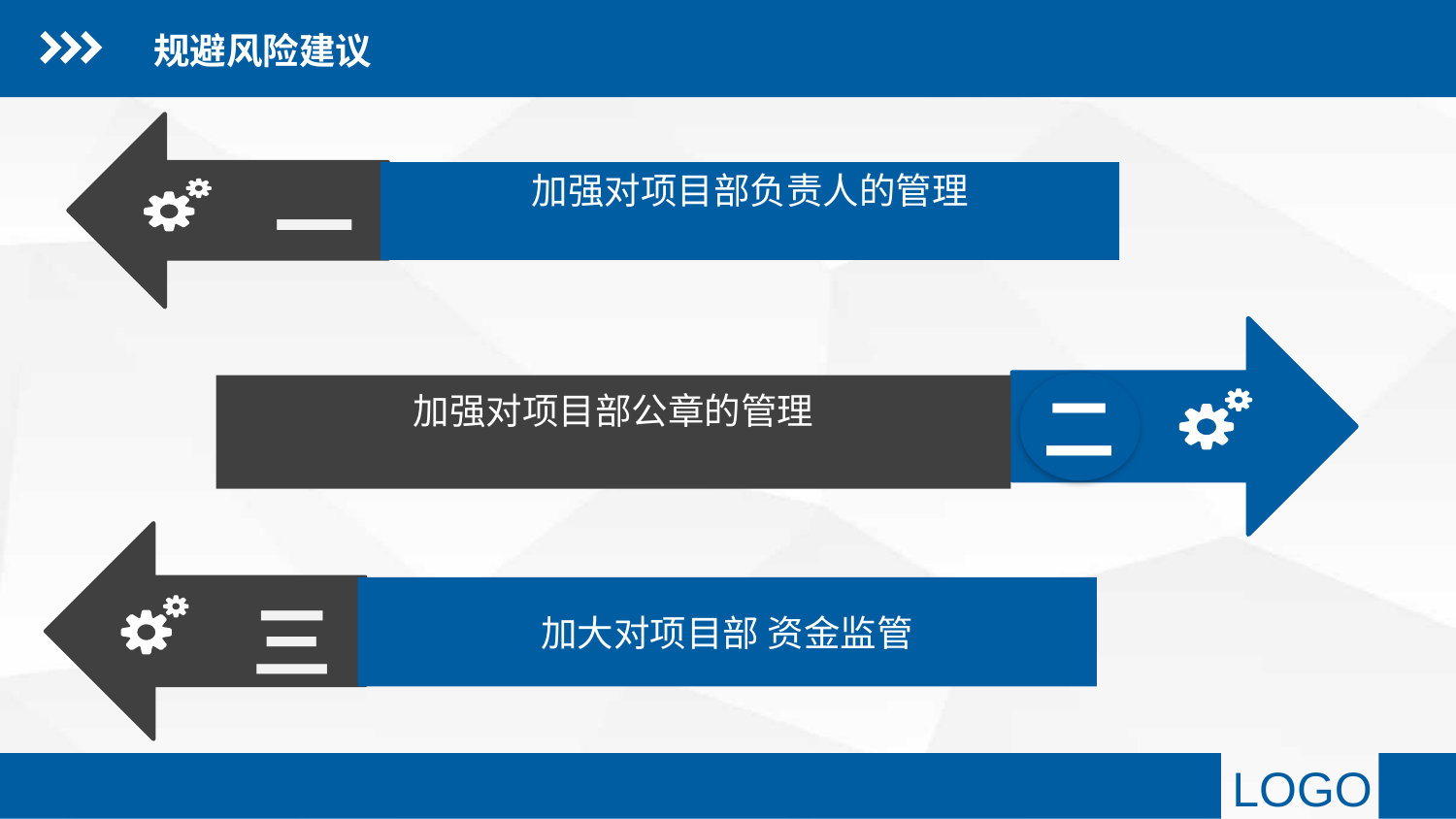

规避风险建议

加强对项目部负责人的管理

一

二
加强对项目部公章的管理

加大对项目部 资金监管
三